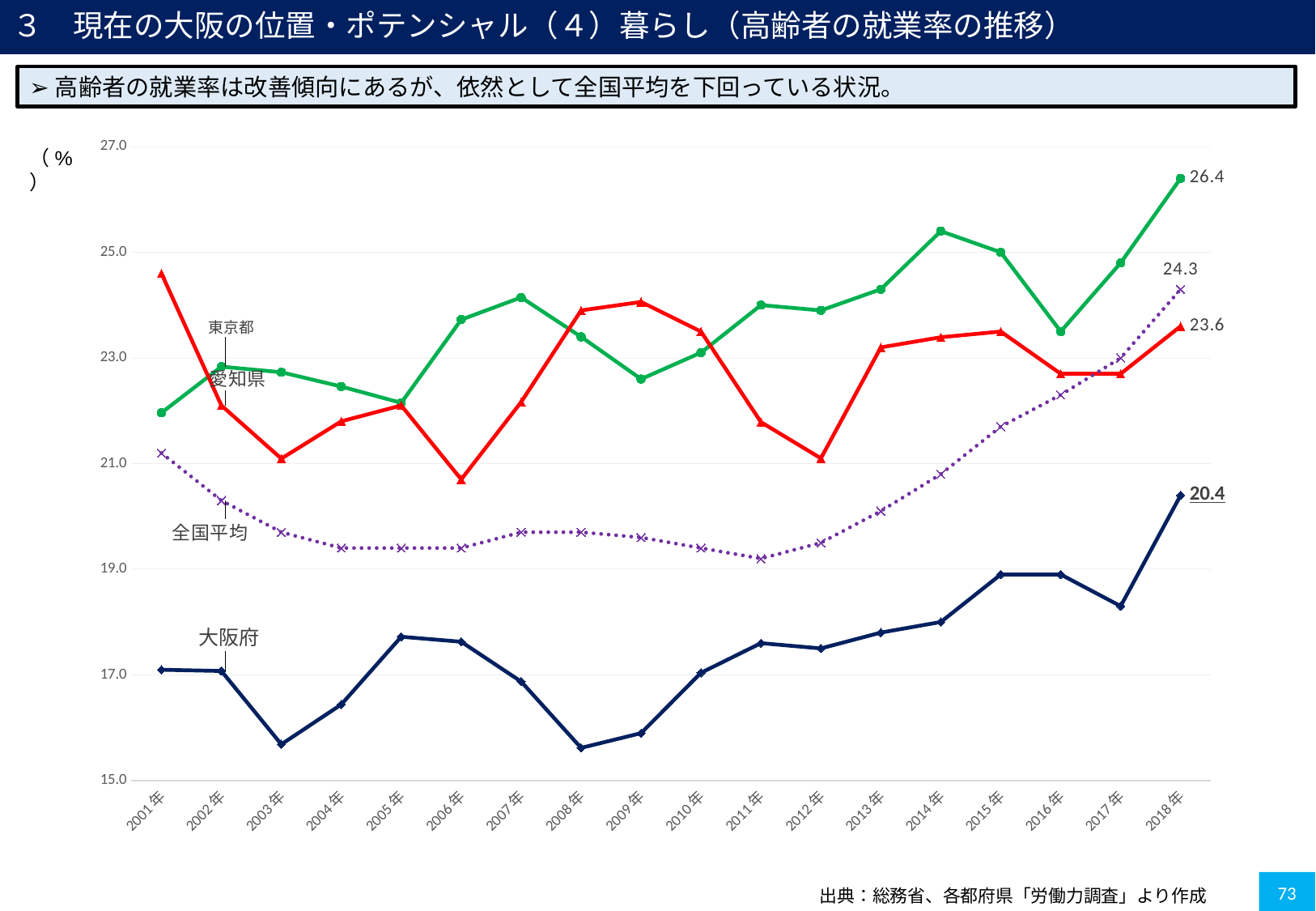

３　現在の大阪の位置・ポテンシャル（４）暮らし（高齢者の就業率の推移）
➢高齢者の就業率は改善傾向にあるが、依然として全国平均を下回っている状況。

### Chart

| Category | 大阪府 | 東京都 | 愛知県 | 全国平均 |
|---|---|---|---|---|
| 2001年 | 17.096536477523948 | 21.961184882533196 | 24.6 | 21.2 |
| 2002年 | 17.073170731707318 | 22.835026608611514 | 22.1 | 20.3 |
| 2003年 | 15.683646112600535 | 22.72938984629716 | 21.09375 | 19.7 |
| 2004年 | 16.439246263807668 | 22.45820153637596 | 21.8 | 19.4 |
| 2005年 | 17.720726361928616 | 22.14941022280472 | 22.1 | 19.4 |
| 2006年 | 17.62589928057554 | 23.725242309313106 | 20.7 | 19.4 |
| 2007年 | 16.87150837988827 | 24.146243471273603 | 22.164948453608247 | 19.7 |
| 2008年 | 15.616585891222401 | 23.4 | 23.9 | 19.7 |
| 2009年 | 15.896103896103897 | 22.6 | 24.06015037593985 | 19.6 |
| 2010年 | 17.038539553752535 | 23.1 | 23.5 | 19.4 |
| 2011年 | 17.6 | 24.0 | 21.784776902887142 | 19.2 |
| 2012年 | 17.5 | 23.9 | 21.1 | 19.5 |
| 2013年 | 17.8 | 24.3 | 23.2 | 20.1 |
| 2014年 | 18.0 | 25.4 | 23.391666666666662 | 20.8 |
| 2015年 | 18.9 | 25.0 | 23.5 | 21.7 |
| 2016年 | 18.9 | 23.5 | 22.7 | 22.3 |
| 2017年 | 18.3 | 24.8 | 22.7 | 23.0 |
| 2018年 | 20.4 | 26.4 | 23.6 | 24.3 |
（%）
73
出典：総務省、各都府県「労働力調査」より作成